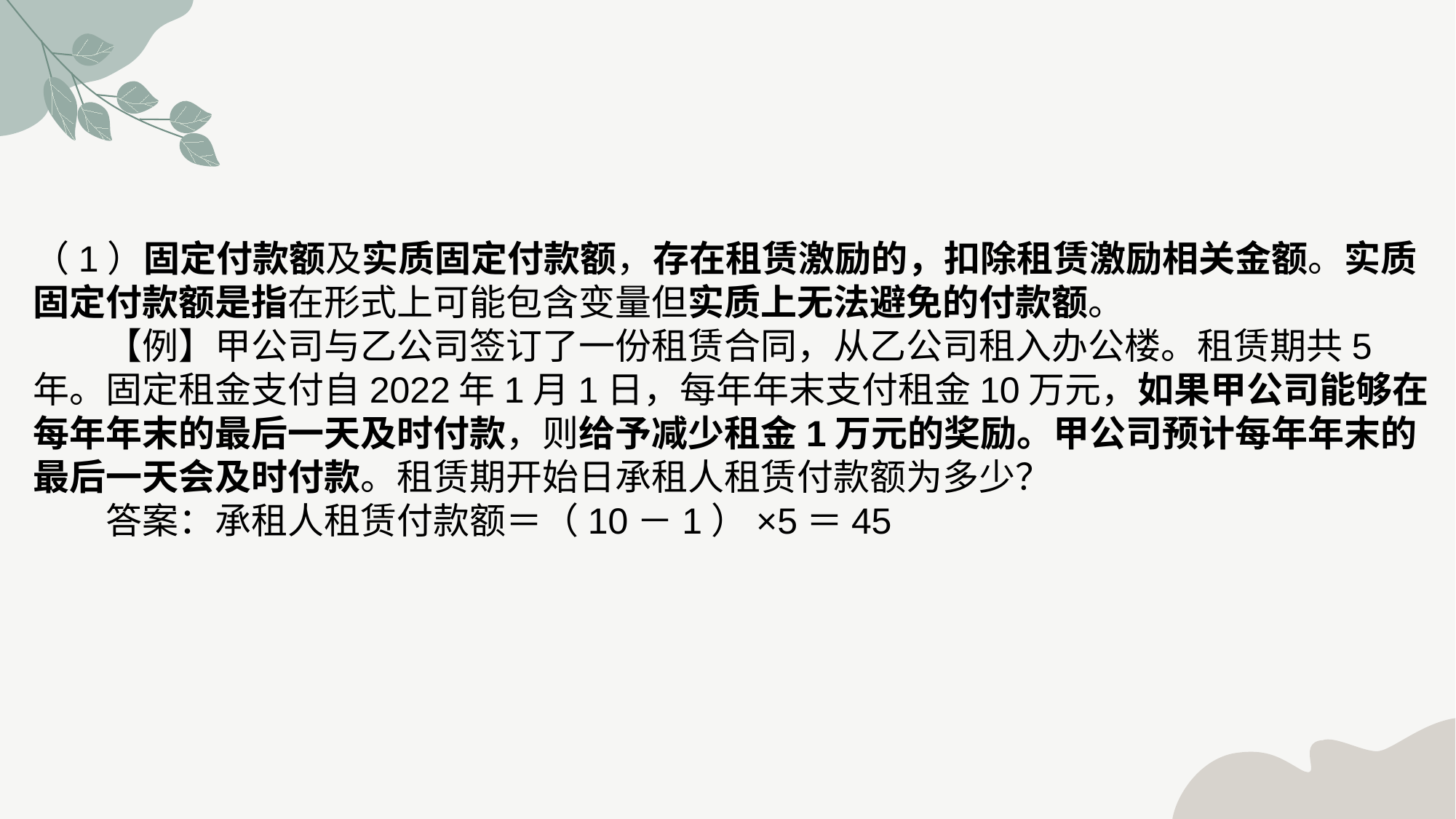

（1）固定付款额及实质固定付款额，存在租赁激励的，扣除租赁激励相关金额。实质固定付款额是指在形式上可能包含变量但实质上无法避免的付款额。　　【例】甲公司与乙公司签订了一份租赁合同，从乙公司租入办公楼。租赁期共5年。固定租金支付自2022年1月1日，每年年末支付租金10万元，如果甲公司能够在每年年末的最后一天及时付款，则给予减少租金1万元的奖励。甲公司预计每年年末的最后一天会及时付款。租赁期开始日承租人租赁付款额为多少？　　答案：承租人租赁付款额＝（10－1）×5＝45